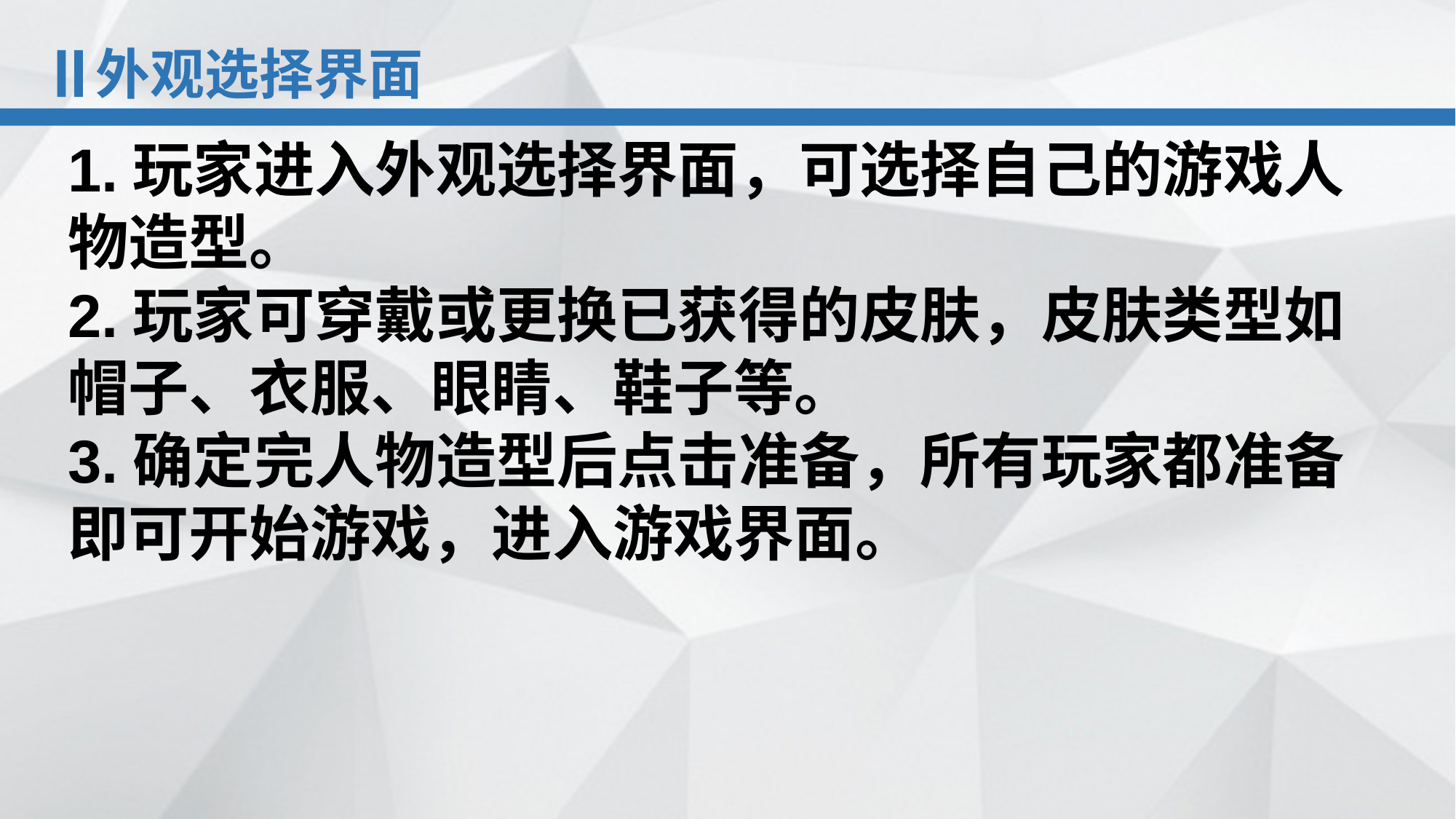

外观选择界面

1.玩家进入外观选择界面，可选择自己的游戏人物造型。
2.玩家可穿戴或更换已获得的皮肤，皮肤类型如帽子、衣服、眼睛、鞋子等。
3.确定完人物造型后点击准备，所有玩家都准备即可开始游戏，进入游戏界面。